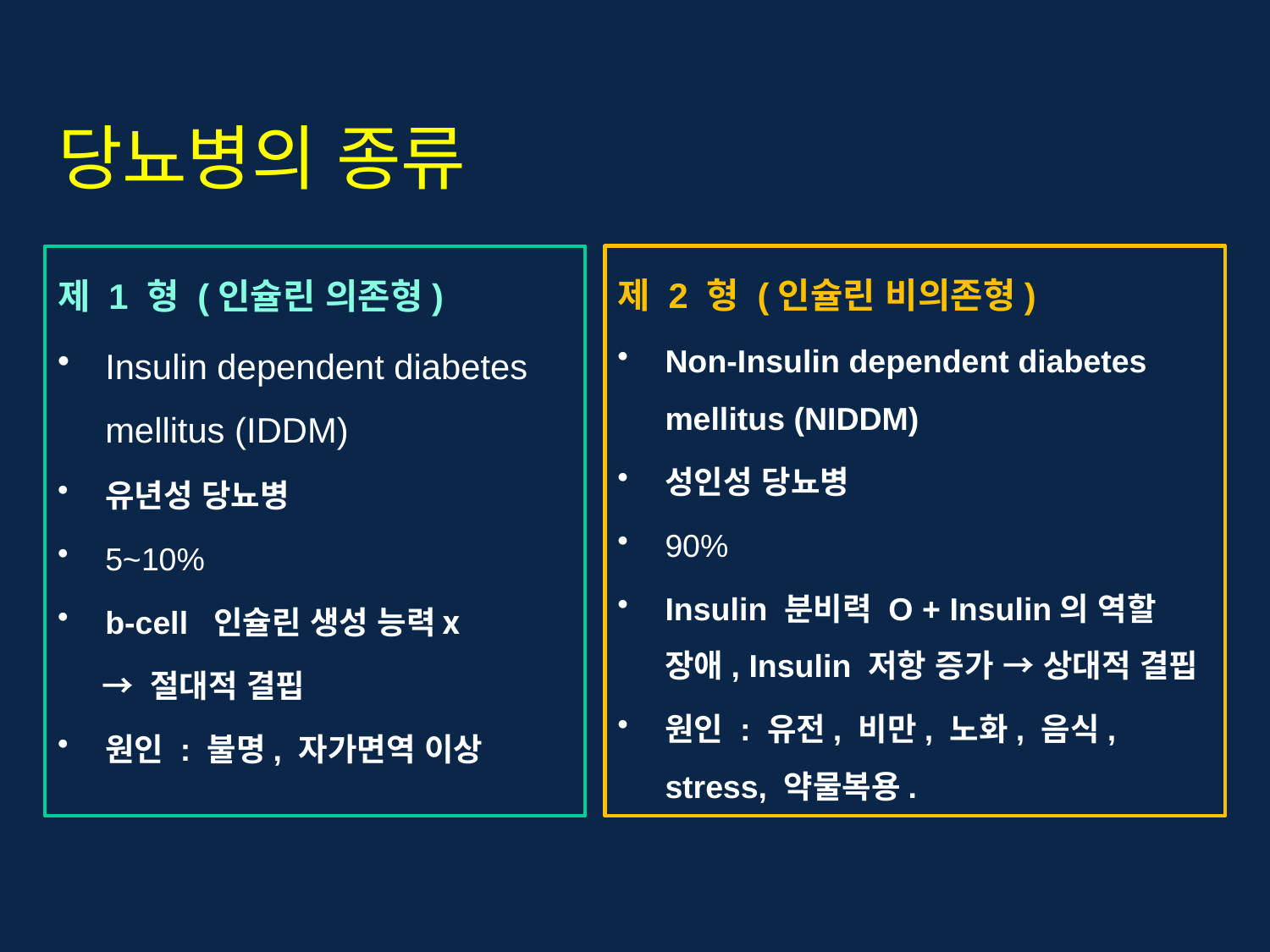

# 당뇨병의 종류
제 1 형 (인슐린 의존형)
Insulin dependent diabetes mellitus (IDDM)
유년성 당뇨병
5~10%
b-cell  인슐린 생성 능력ⅹ
     → 절대적 결핍
원인 : 불명, 자가면역 이상
제 2 형 (인슐린 비의존형)
Non-Insulin dependent diabetes mellitus (NIDDM)
성인성 당뇨병
90%
Insulin 분비력 O + Insulin의 역할 장애, Insulin 저항 증가 → 상대적 결핍
원인 : 유전, 비만, 노화, 음식, stress, 약물복용.